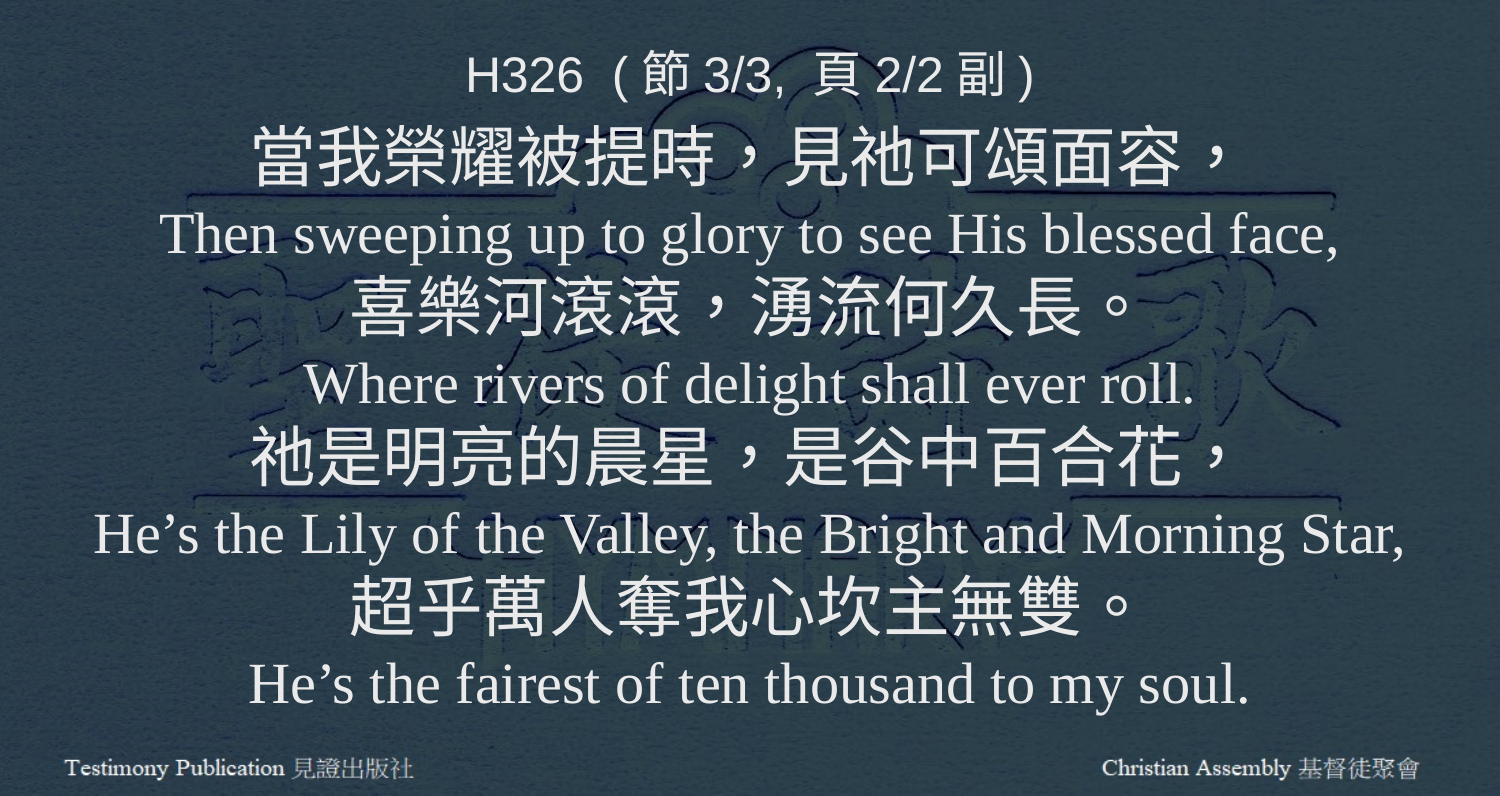

H326  (節3/3, 頁2/2副)
當我榮耀被提時，見祂可頌面容，
Then sweeping up to glory to see His blessed face,
喜樂河滾滾，湧流何久長。
Where rivers of delight shall ever roll.
祂是明亮的晨星，是谷中百合花，
He’s the Lily of the Valley, the Bright and Morning Star,
超乎萬人奪我心坎主無雙。
He’s the fairest of ten thousand to my soul.